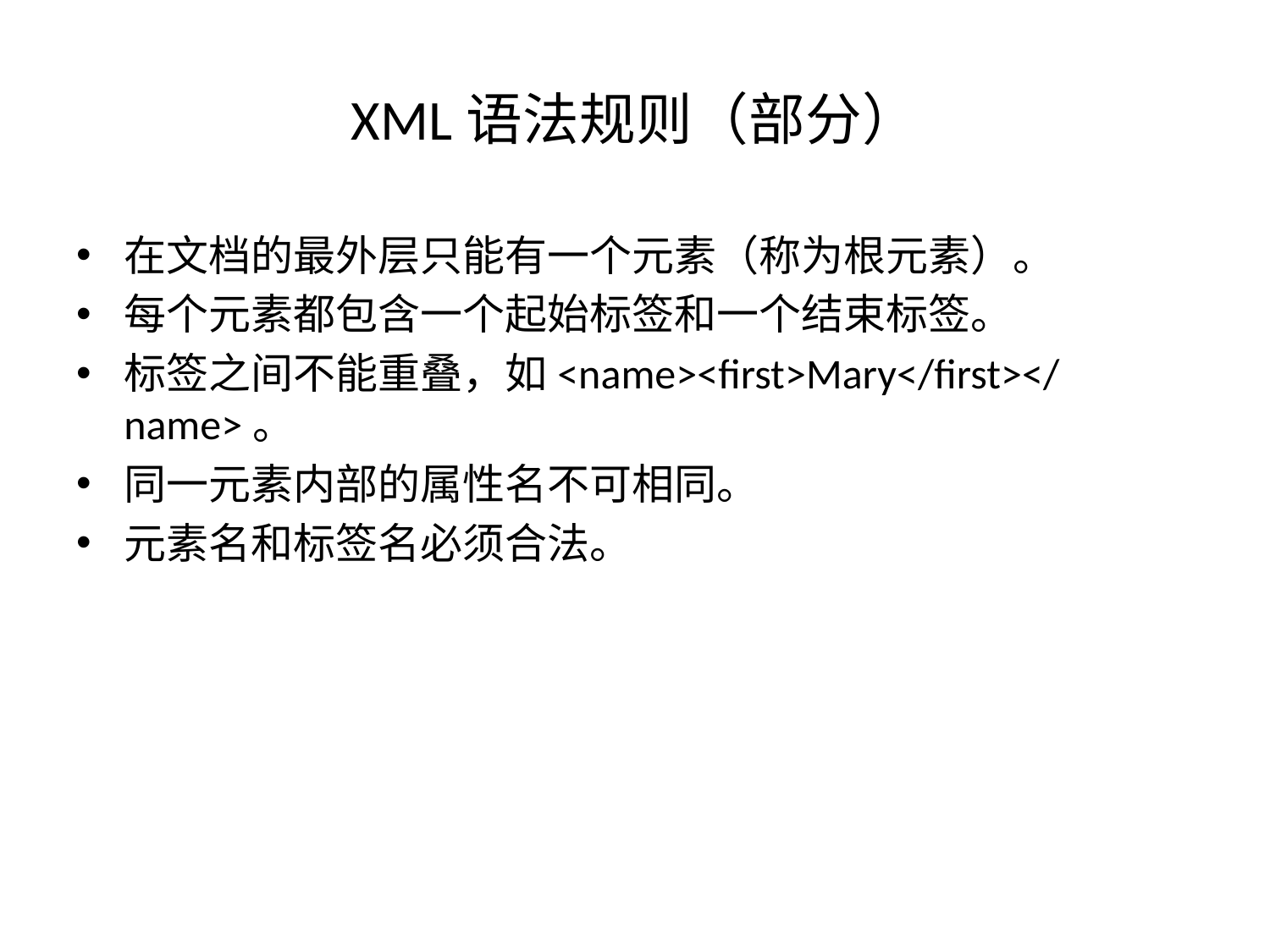

# XML语法规则（部分）
在文档的最外层只能有一个元素（称为根元素）。
每个元素都包含一个起始标签和一个结束标签。
标签之间不能重叠，如<name><first>Mary</first></name>。
同一元素内部的属性名不可相同。
元素名和标签名必须合法。